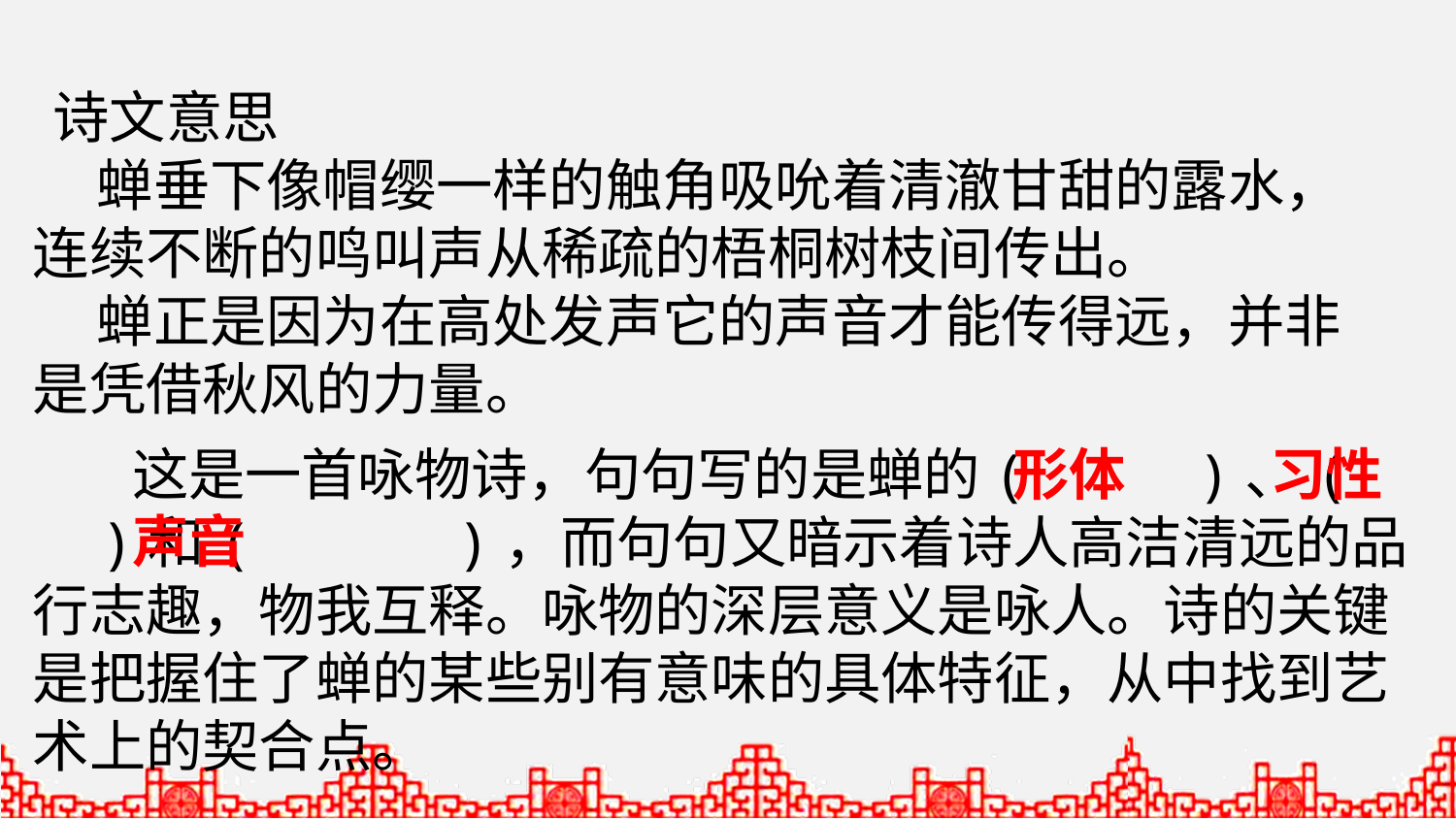

诗文意思
    蝉垂下像帽缨一样的触角吸吮着清澈甘甜的露水，连续不断的鸣叫声从稀疏的梧桐树枝间传出。
    蝉正是因为在高处发声它的声音才能传得远，并非是凭借秋风的力量。
        这是一首咏物诗，句句写的是蝉的(     )、(     )和(      )，而句句又暗示着诗人高洁清远的品行志趣，物我互释。咏物的深层意义是咏人。诗的关键是把握住了蝉的某些别有意味的具体特征，从中找到艺术上的契合点。
形体
习性
声音